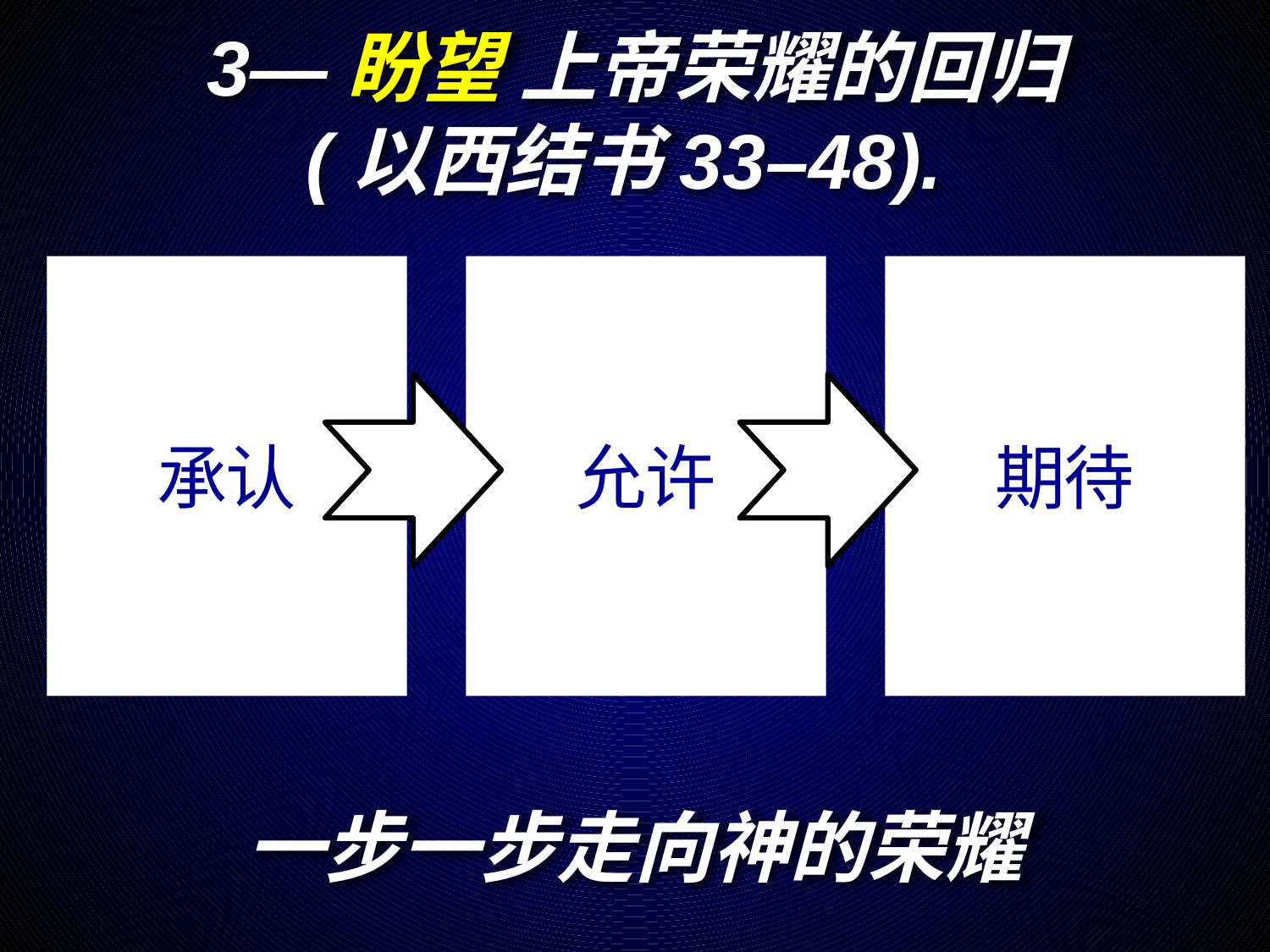

3—盼望 上帝荣耀的回归
(以西结书33–48).
承认
允许
期待

# 一步一步走向神的荣耀